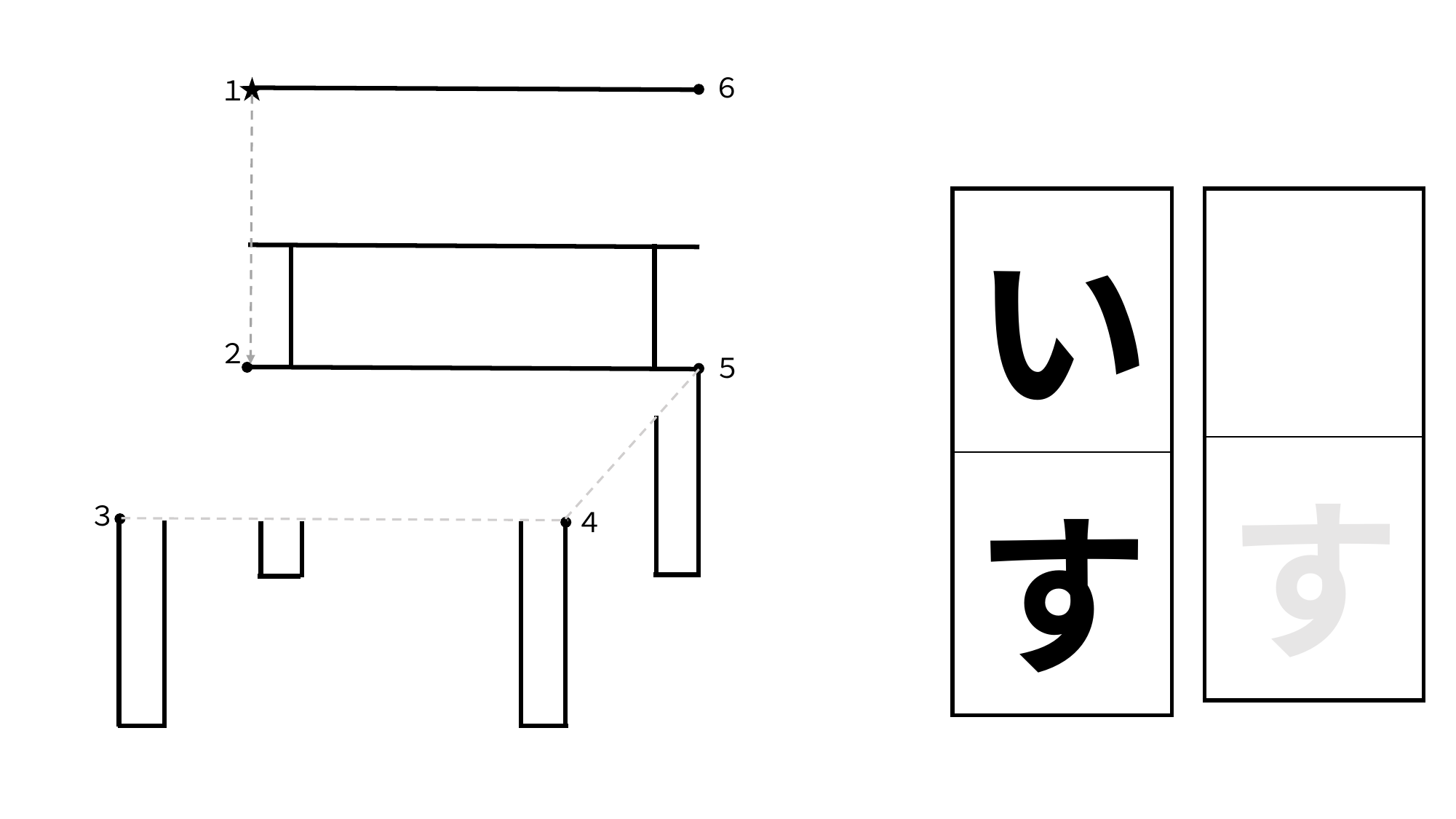

６
１

| い |
| --- |
| す |
|  |
| --- |
| す |
２
５

３
４